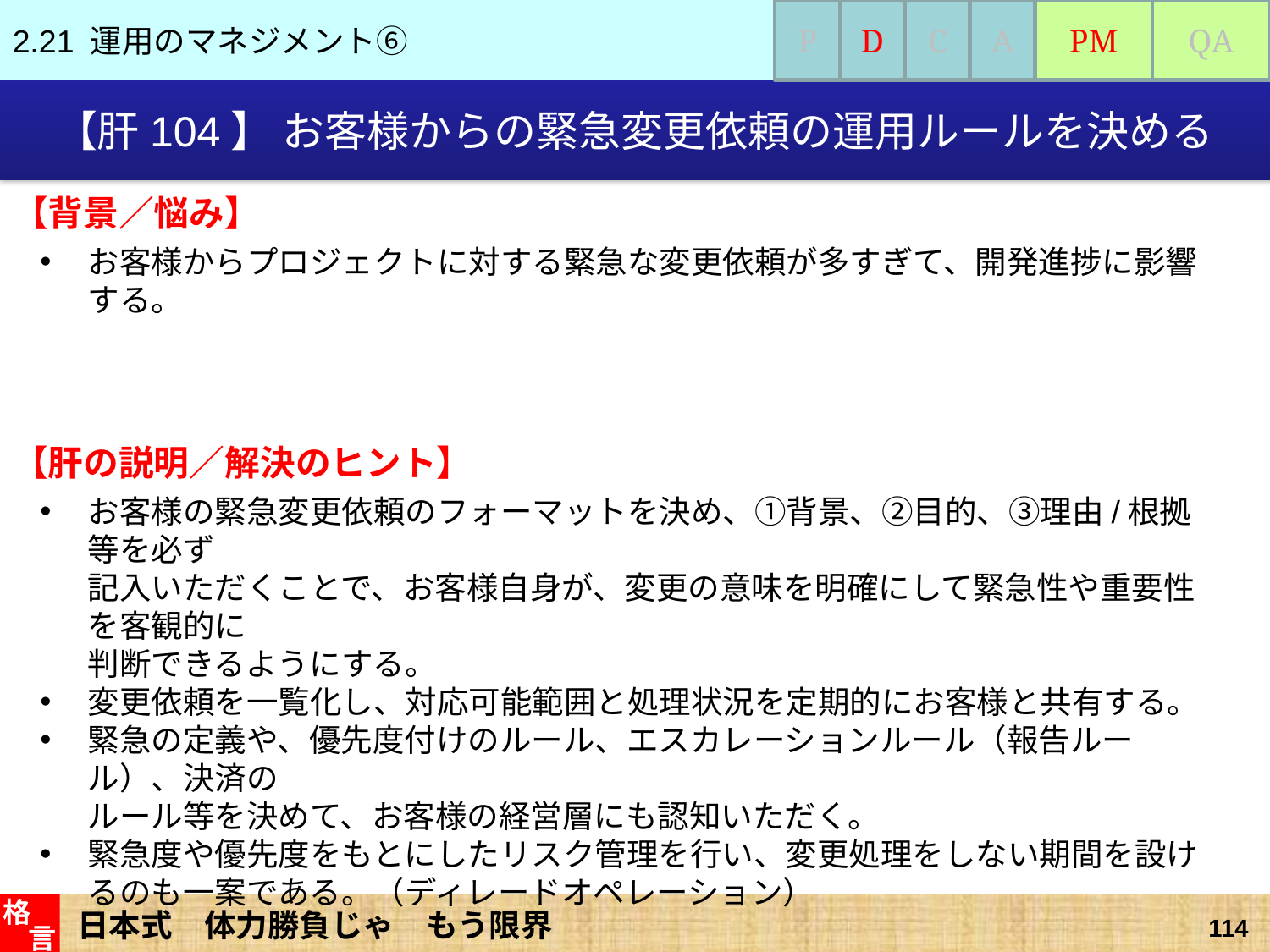

2.21 運用のマネジメント⑥
P
D
C
A
PM
QA
# 【肝104】 お客様からの緊急変更依頼の運用ルールを決める
【背景／悩み】
お客様からプロジェクトに対する緊急な変更依頼が多すぎて、開発進捗に影響する。
【肝の説明／解決のヒント】
お客様の緊急変更依頼のフォーマットを決め、①背景、②目的、③理由/根拠等を必ず
記入いただくことで、お客様自身が、変更の意味を明確にして緊急性や重要性を客観的に
判断できるようにする。
変更依頼を一覧化し、対応可能範囲と処理状況を定期的にお客様と共有する。
緊急の定義や、優先度付けのルール、エスカレーションルール（報告ルール）、決済の
ルール等を決めて、お客様の経営層にも認知いただく。
緊急度や優先度をもとにしたリスク管理を行い、変更処理をしない期間を設けるのも一案である。（ディレードオペレーション）
日本式　体力勝負じゃ　もう限界
格
言
114